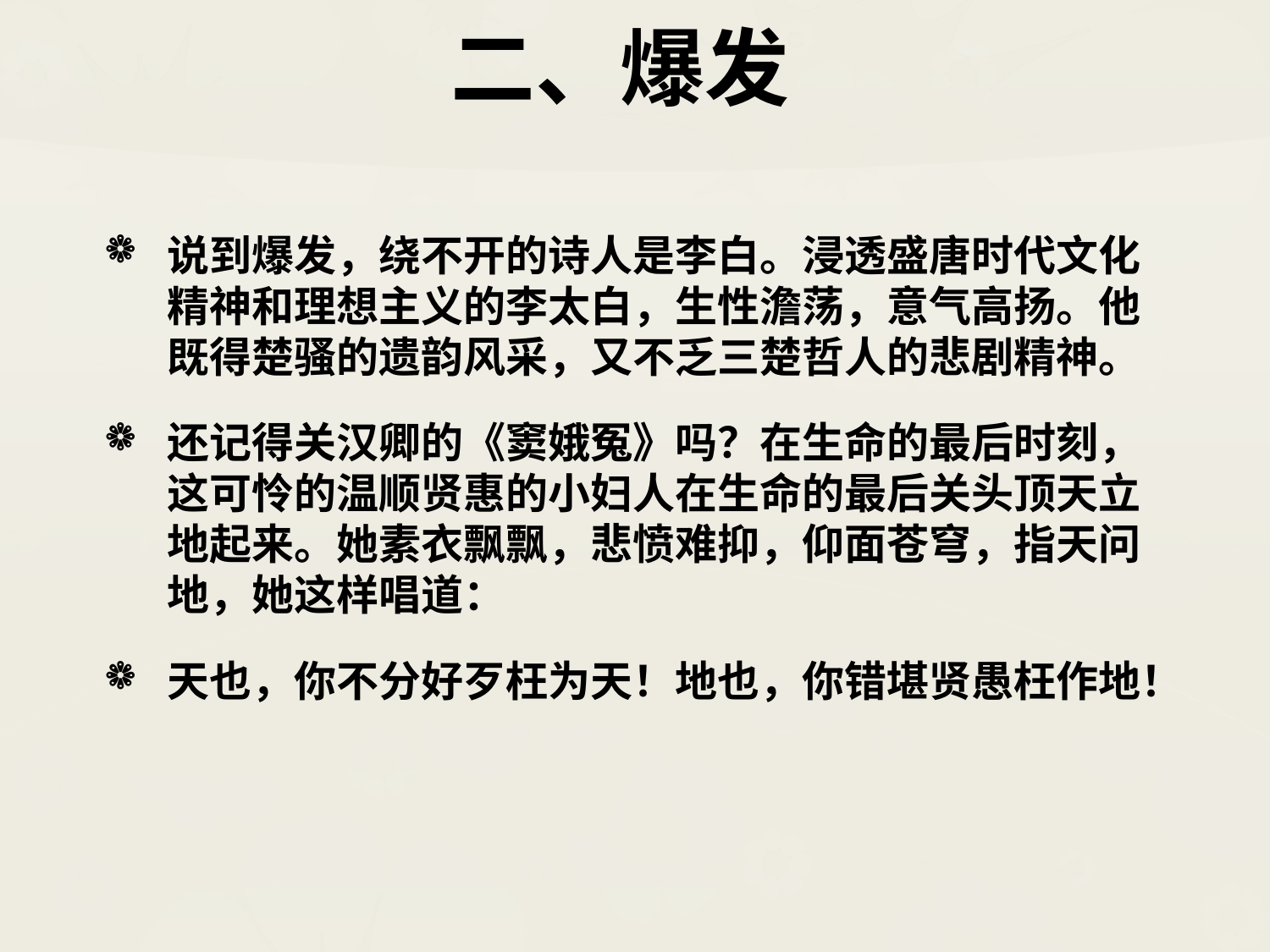

# 二、爆发
说到爆发，绕不开的诗人是李白。浸透盛唐时代文化精神和理想主义的李太白，生性澹荡，意气高扬。他既得楚骚的遗韵风采，又不乏三楚哲人的悲剧精神。
还记得关汉卿的《窦娥冤》吗？在生命的最后时刻，这可怜的温顺贤惠的小妇人在生命的最后关头顶天立地起来。她素衣飘飘，悲愤难抑，仰面苍穹，指天问地，她这样唱道：
天也，你不分好歹枉为天！地也，你错堪贤愚枉作地！